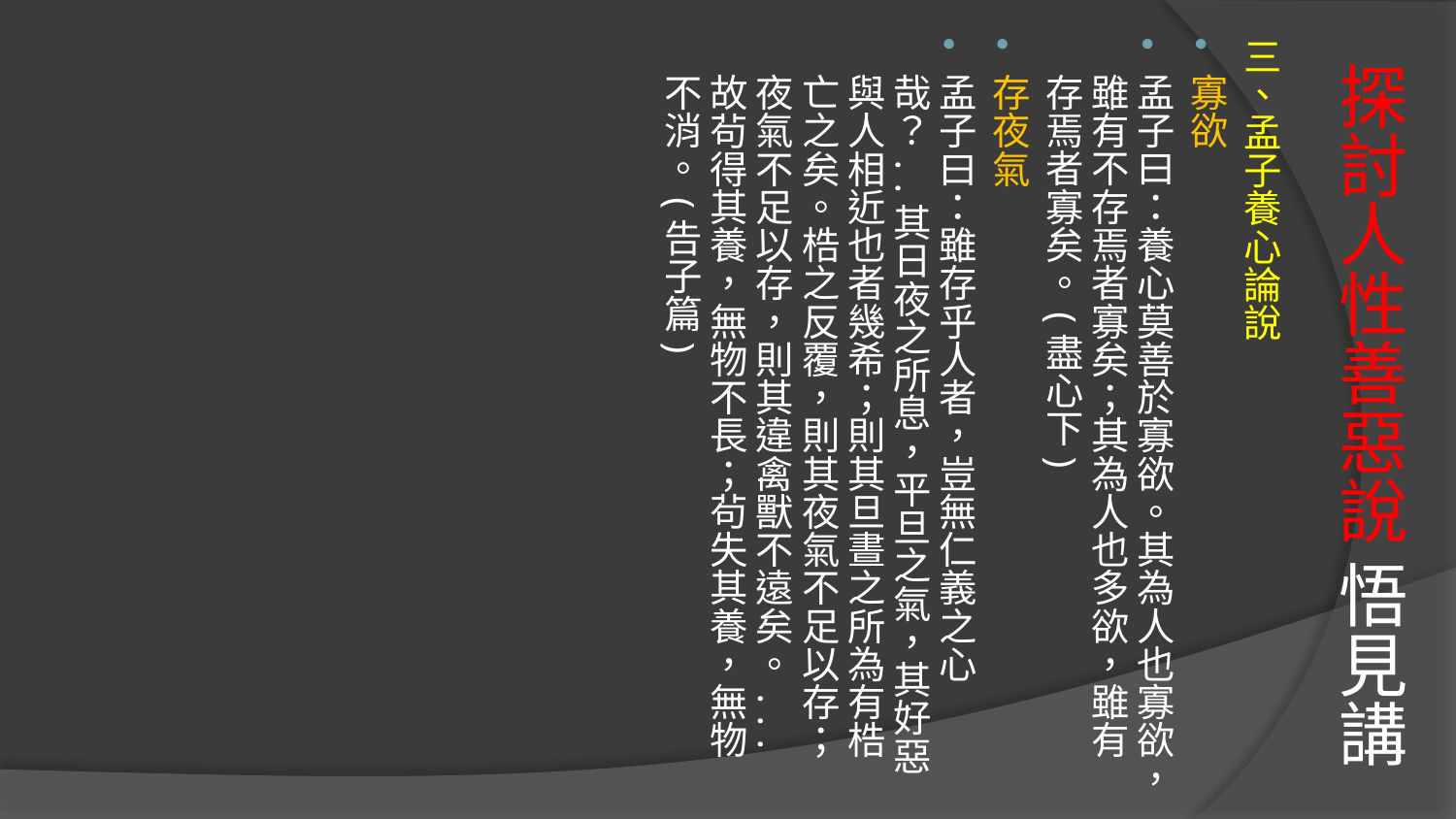

三、孟子養心論說
寡欲
孟子曰：養心莫善於寡欲。其為人也寡欲，雖有不存焉者寡矣；其為人也多欲，雖有存焉者寡矣。(盡心下)
存夜氣
孟子曰：雖存乎人者，豈無仁義之心哉？..其日夜之所息，平旦之氣，其好惡與人相近也者幾希；則其旦晝之所為有梏亡之矣。梏之反覆，則其夜氣不足以存；夜氣不足以存，則其違禽獸不遠矣。...故茍得其養，無物不長；茍失其養，無物不消。(告子篇)

# 探討人性善惡說 悟見講